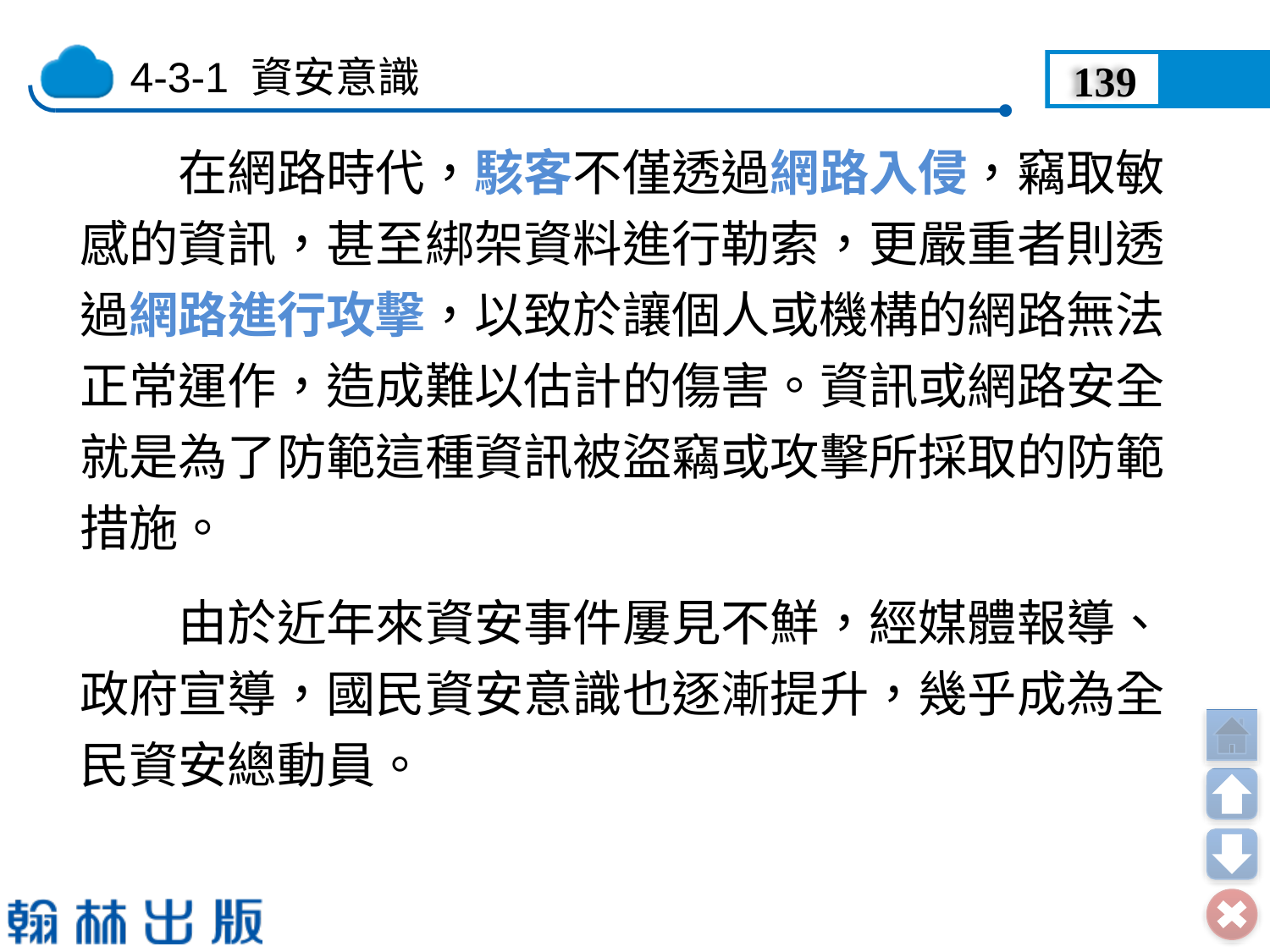

139
　　在網路時代，駭客不僅透過網路入侵，竊取敏感的資訊，甚至綁架資料進行勒索，更嚴重者則透過網路進行攻擊，以致於讓個人或機構的網路無法正常運作，造成難以估計的傷害。資訊或網路安全就是為了防範這種資訊被盜竊或攻擊所採取的防範措施。
　　由於近年來資安事件屢見不鮮，經媒體報導、政府宣導，國民資安意識也逐漸提升，幾乎成為全民資安總動員。